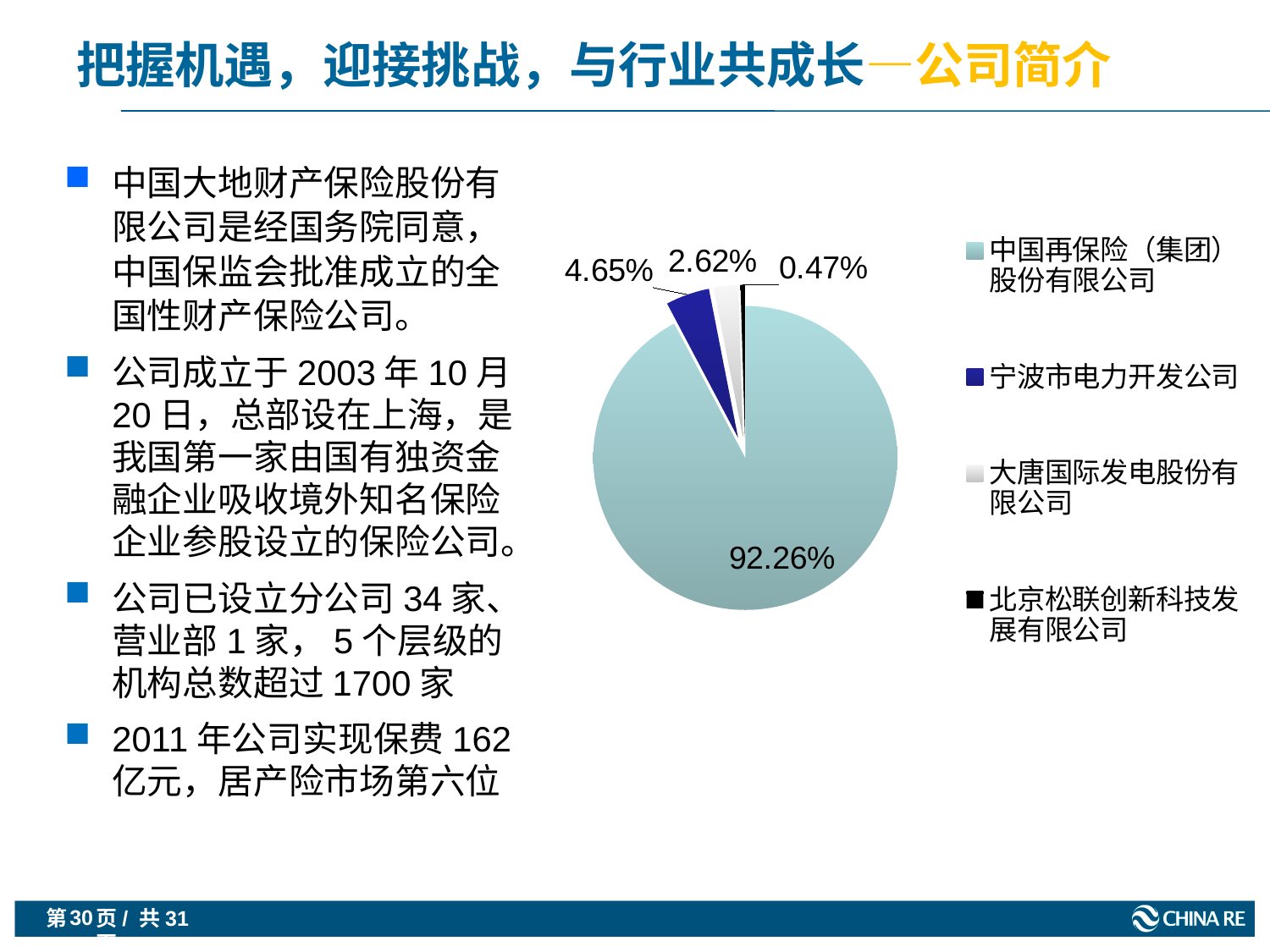

# 把握机遇，迎接挑战，与行业共成长—公司简介

### Chart

| Category |  |
|---|---|
| 中国再保险（集团）股份有限公司 | 0.9226 |
| 宁波市电力开发公司 | 0.04650000000000001 |
| 大唐国际发电股份有限公司 | 0.026200000000000216 |
| 北京松联创新科技发展有限公司 | 0.004700000000000049 |
中国大地财产保险股份有限公司是经国务院同意，中国保监会批准成立的全国性财产保险公司。
公司成立于2003年10月20日，总部设在上海，是我国第一家由国有独资金融企业吸收境外知名保险企业参股设立的保险公司。
公司已设立分公司34家、营业部1家，5个层级的机构总数超过1700家
2011年公司实现保费162亿元，居产险市场第六位

30